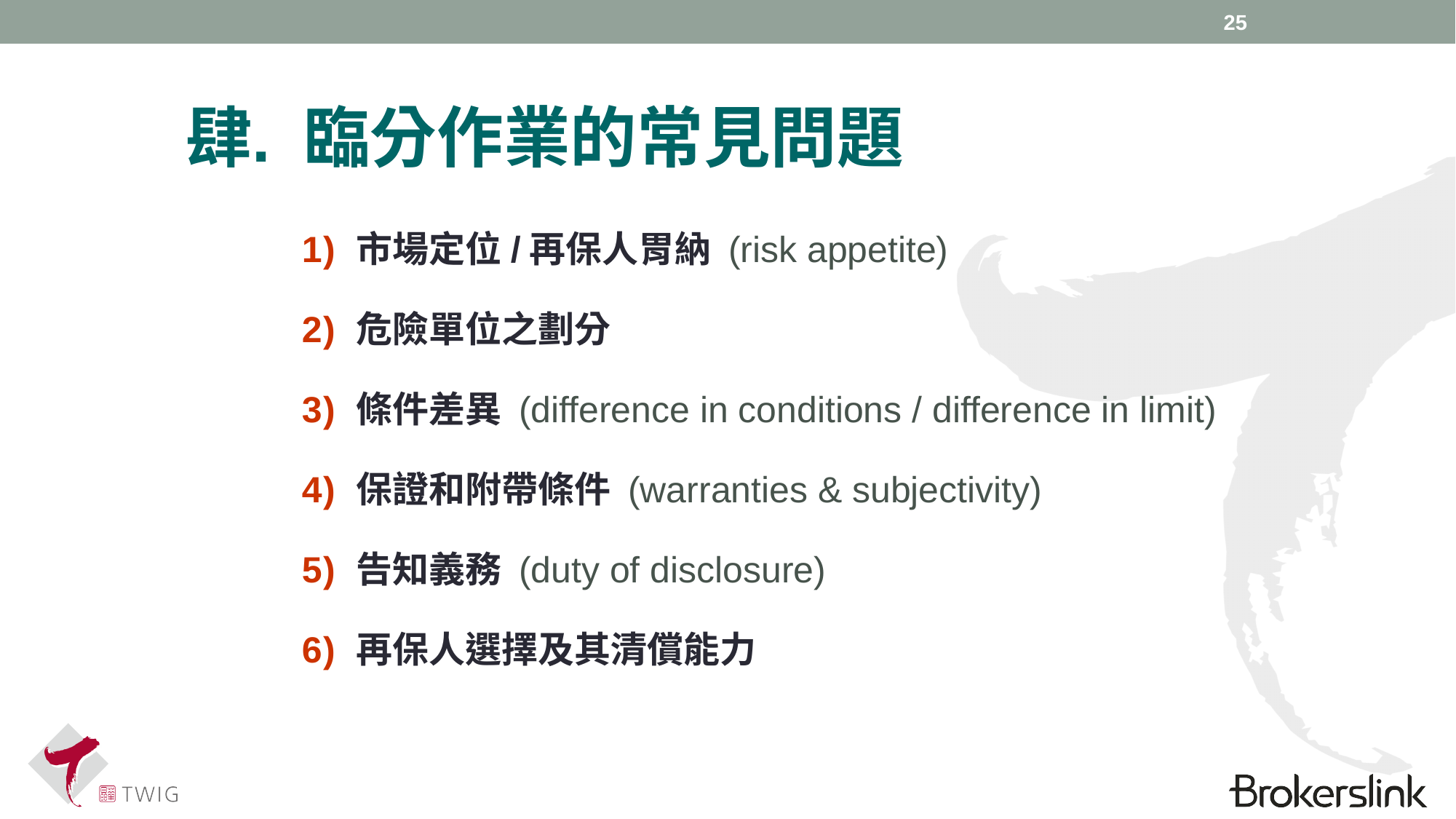

25
臨分作業的常見問題
市場定位/再保人胃納 (risk appetite)
危險單位之劃分
條件差異 (difference in conditions / difference in limit)
保證和附帶條件 (warranties & subjectivity)
告知義務 (duty of disclosure)
再保人選擇及其清償能力